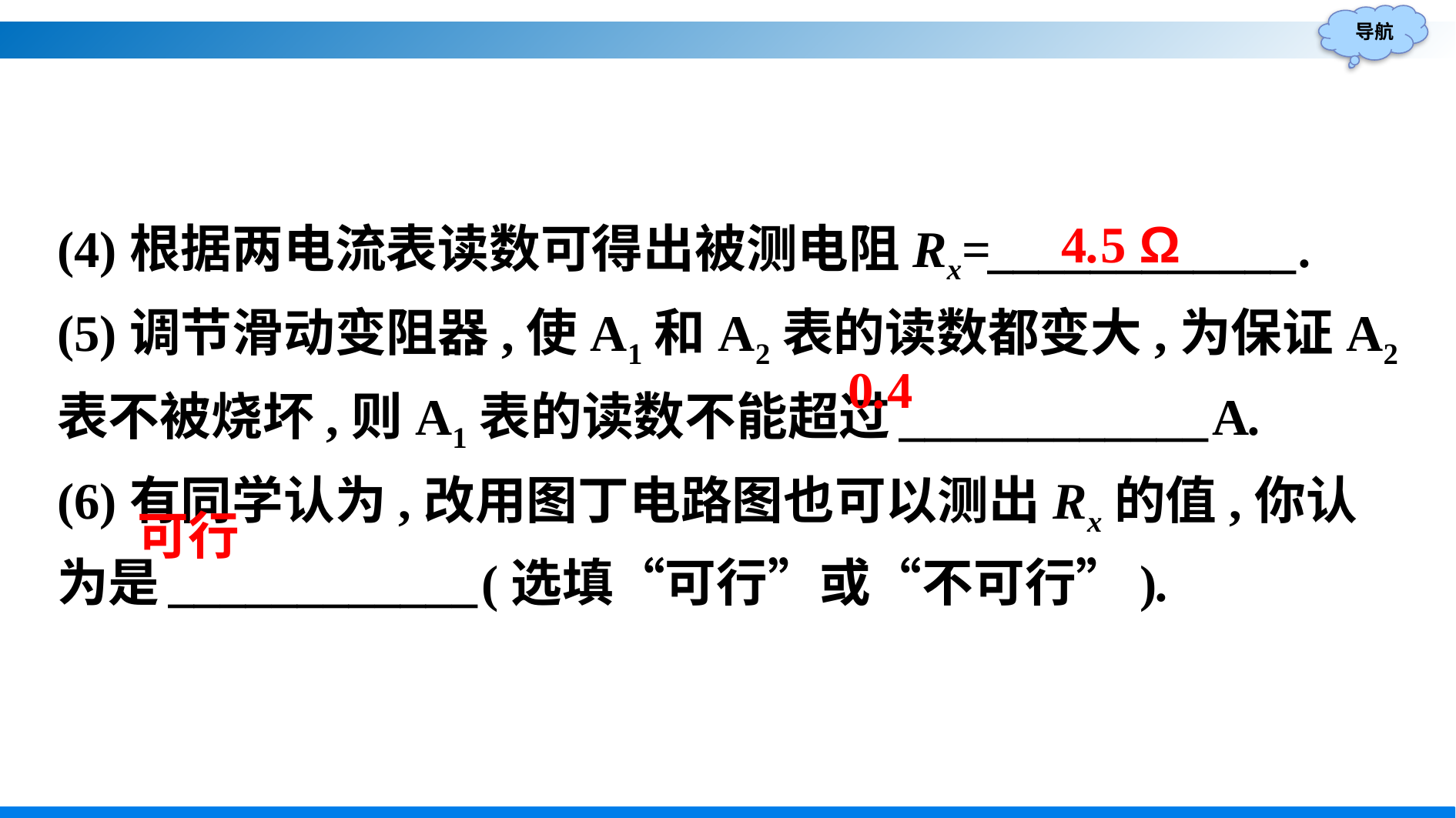

(4)根据两电流表读数可得出被测电阻Rx=____________.
(5)调节滑动变阻器,使A1和A2表的读数都变大,为保证A2表不被烧坏,则A1表的读数不能超过____________A.
(6)有同学认为,改用图丁电路图也可以测出Rx的值,你认为是____________(选填“可行”或“不可行”).
4.5 Ω
0.4
可行